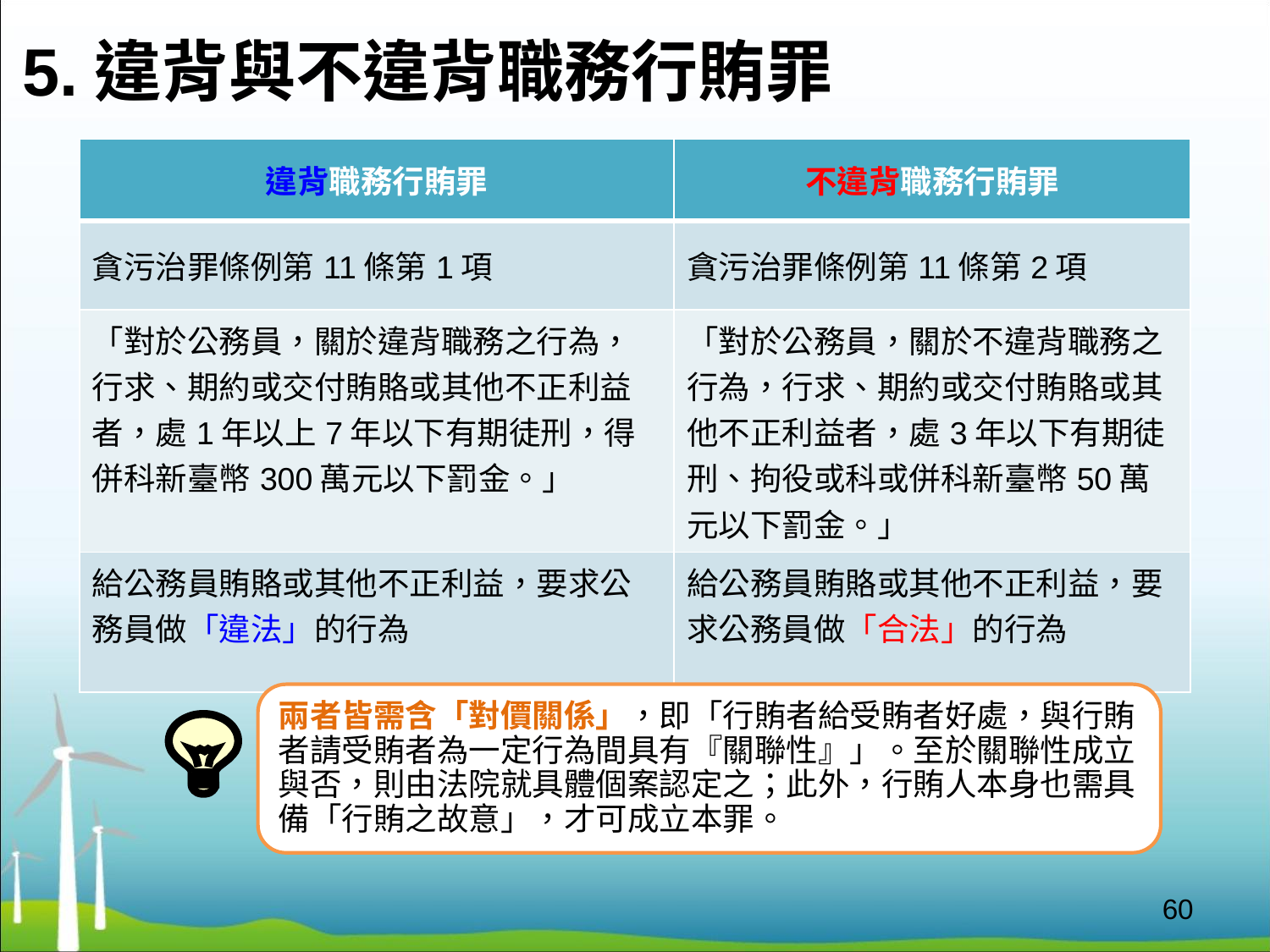

# 5.違背與不違背職務行賄罪
| 違背職務行賄罪 | 不違背職務行賄罪 |
| --- | --- |
| 貪污治罪條例第11條第1項 | 貪污治罪條例第11條第2項 |
| 「對於公務員，關於違背職務之行為，行求、期約或交付賄賂或其他不正利益者，處1年以上7年以下有期徒刑，得併科新臺幣300萬元以下罰金。」 | 「對於公務員，關於不違背職務之行為，行求、期約或交付賄賂或其他不正利益者，處3年以下有期徒刑、拘役或科或併科新臺幣50萬元以下罰金。」 |
| 給公務員賄賂或其他不正利益，要求公務員做「違法」的行為 | 給公務員賄賂或其他不正利益，要求公務員做「合法」的行為 |
兩者皆需含「對價關係」，即「行賄者給受賄者好處，與行賄者請受賄者為一定行為間具有『關聯性』」。至於關聯性成立與否，則由法院就具體個案認定之；此外，行賄人本身也需具備「行賄之故意」，才可成立本罪。

60